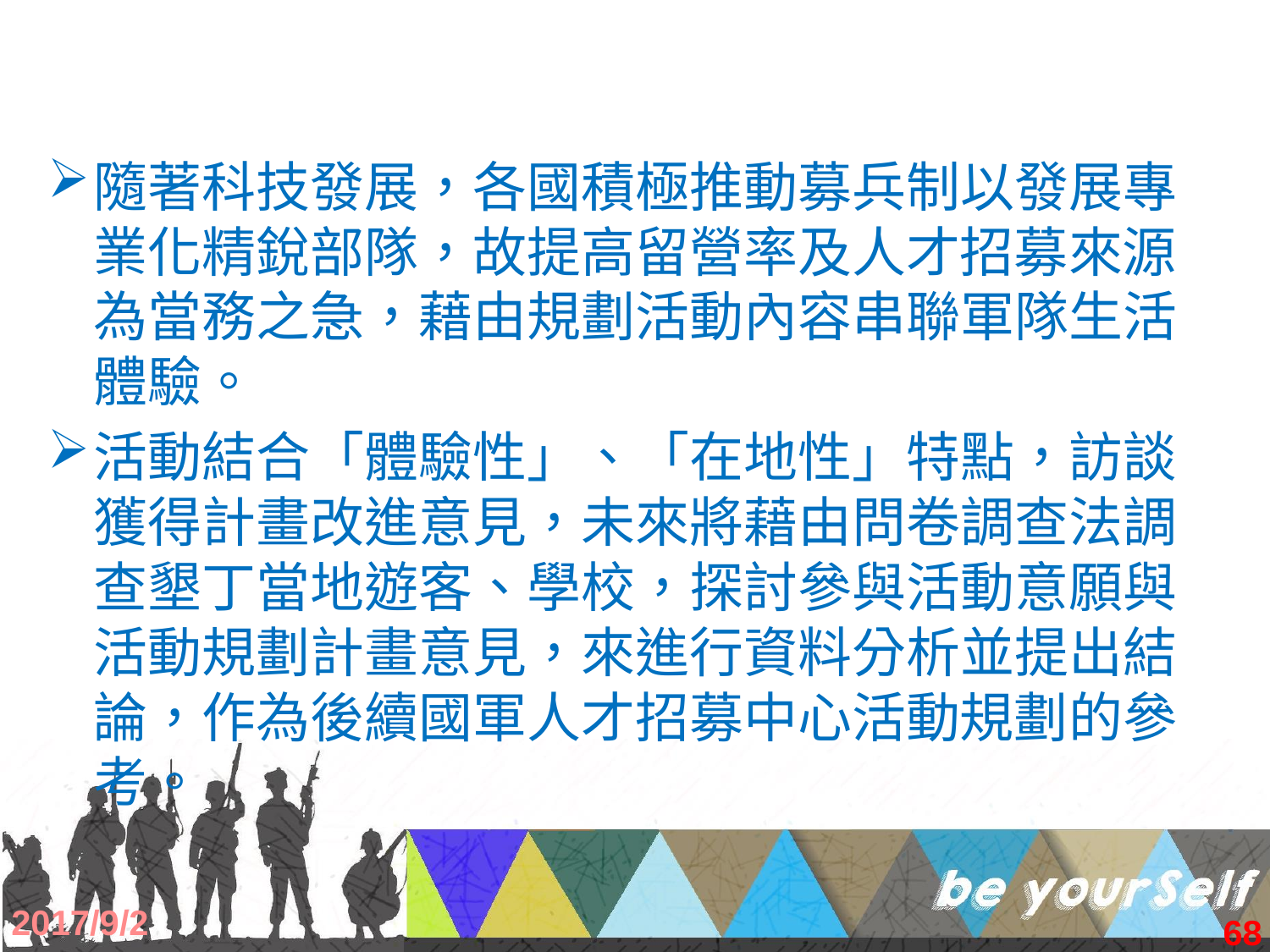

#
隨著科技發展，各國積極推動募兵制以發展專業化精銳部隊，故提高留營率及人才招募來源為當務之急，藉由規劃活動內容串聯軍隊生活體驗。
活動結合「體驗性」、「在地性」特點，訪談獲得計畫改進意見，未來將藉由問卷調查法調查墾丁當地遊客、學校，探討參與活動意願與活動規劃計畫意見，來進行資料分析並提出結論，作為後續國軍人才招募中心活動規劃的參考。

2017/9/2
68